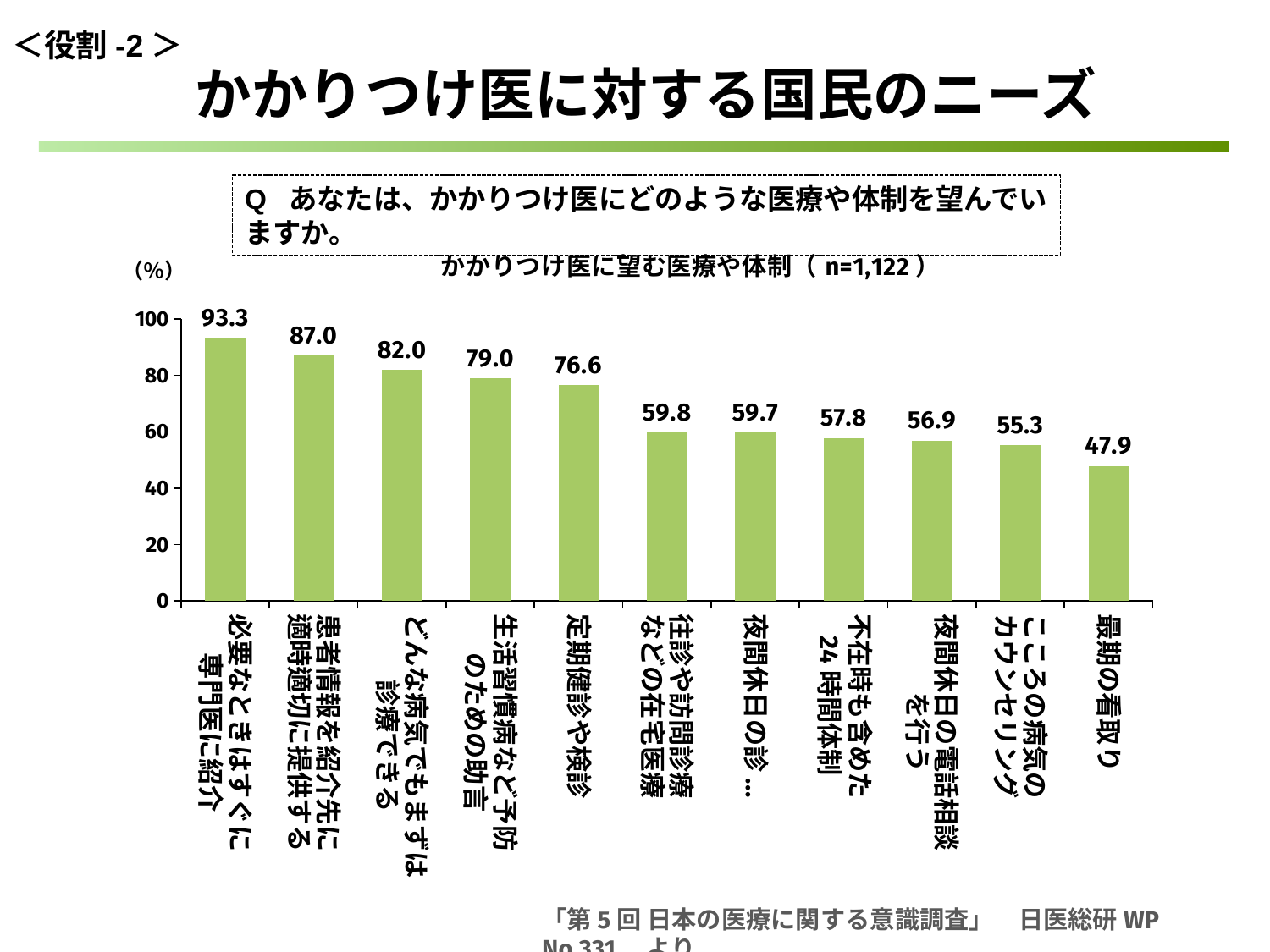

＜役割-2＞
かかりつけ医に対する国民のニーズ

Q  あなたは、かかりつけ医にどのような医療や体制を望んでいますか。

### Chart: かかりつけ医に望む医療や体制（n=1,122）

| Category |  |
|---|---|
| 必要なときはすぐに
専門医に紹介 | 93.3 |
| 患者情報を紹介先に
適時適切に提供する | 87.0 |
| どんな病気でもまずは
診療できる | 82.0 |
| 生活習慣病など予防
のための助言 | 79.0 |
| 定期健診や検診 | 76.6 |
| 往診や訪問診療
などの在宅医療 | 59.8 |
| 夜間休日の診療を行う | 59.7 |
| 不在時も含めた
24時間体制 | 57.8 |
| 夜間休日の電話相談
を行う | 56.9 |
| こころの病気の
カウンセリング | 55.3 |
| 最期の看取り | 47.9 |
「第5回 日本の医療に関する意識調査」　日医総研WP No.331　より